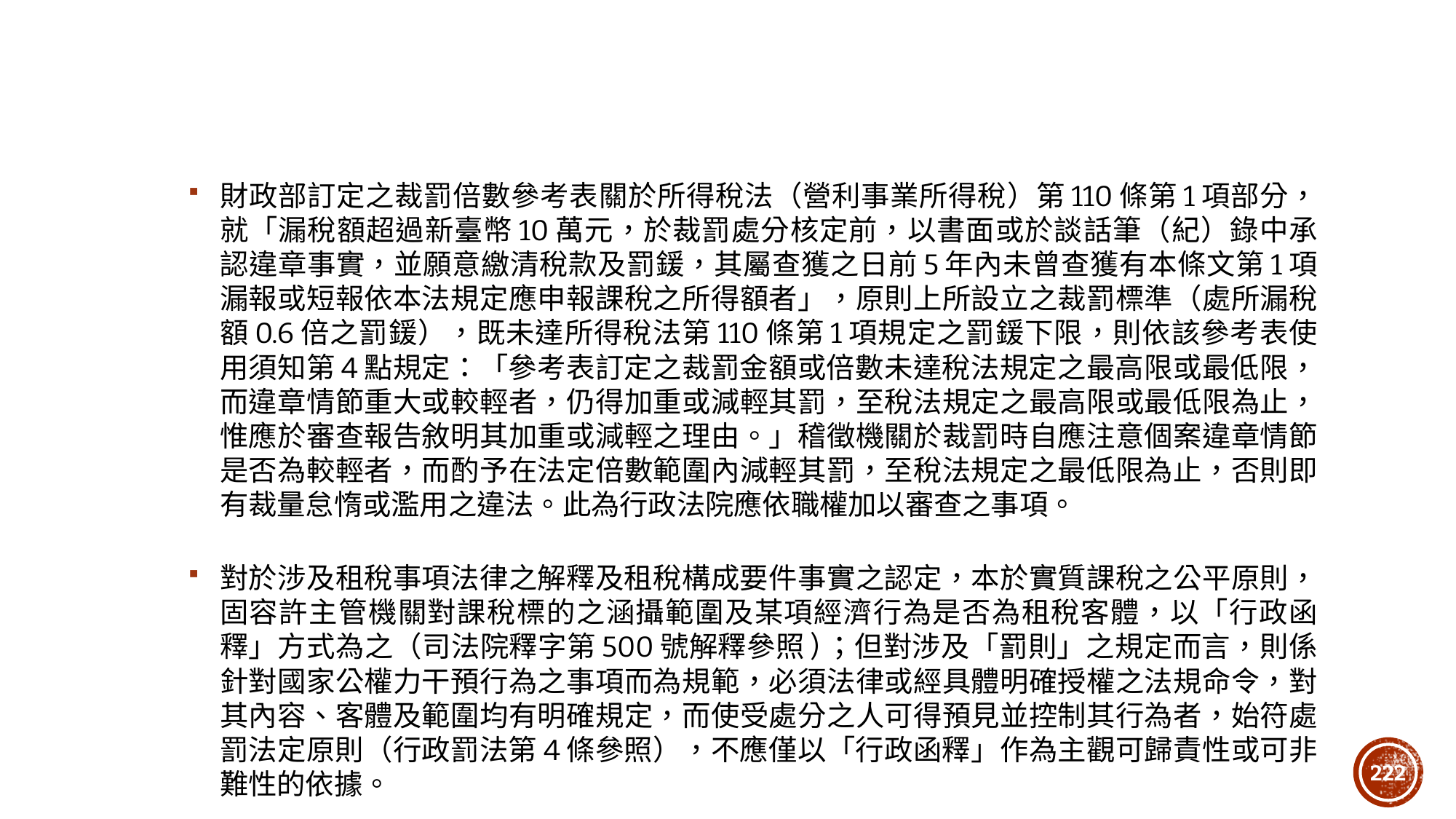

#
財政部訂定之裁罰倍數參考表關於所得稅法（營利事業所得稅）第110條第1項部分，就「漏稅額超過新臺幣10萬元，於裁罰處分核定前，以書面或於談話筆（紀）錄中承認違章事實，並願意繳清稅款及罰鍰，其屬查獲之日前5年內未曾查獲有本條文第1項漏報或短報依本法規定應申報課稅之所得額者」，原則上所設立之裁罰標準（處所漏稅額0.6倍之罰鍰），既未達所得稅法第110條第1項規定之罰鍰下限，則依該參考表使用須知第4點規定：「參考表訂定之裁罰金額或倍數未達稅法規定之最高限或最低限，而違章情節重大或較輕者，仍得加重或減輕其罰，至稅法規定之最高限或最低限為止，惟應於審查報告敘明其加重或減輕之理由。」稽徵機關於裁罰時自應注意個案違章情節是否為較輕者，而酌予在法定倍數範圍內減輕其罰，至稅法規定之最低限為止，否則即有裁量怠惰或濫用之違法。此為行政法院應依職權加以審查之事項。

對於涉及租稅事項法律之解釋及租稅構成要件事實之認定，本於實質課稅之公平原則，固容許主管機關對課稅標的之涵攝範圍及某項經濟行為是否為租稅客體，以「行政函釋」方式為之（司法院釋字第500號解釋參照)；但對涉及「罰則」之規定而言，則係針對國家公權力干預行為之事項而為規範，必須法律或經具體明確授權之法規命令，對其內容、客體及範圍均有明確規定，而使受處分之人可得預見並控制其行為者，始符處罰法定原則（行政罰法第4條參照），不應僅以「行政函釋」作為主觀可歸責性或可非難性的依據。

222